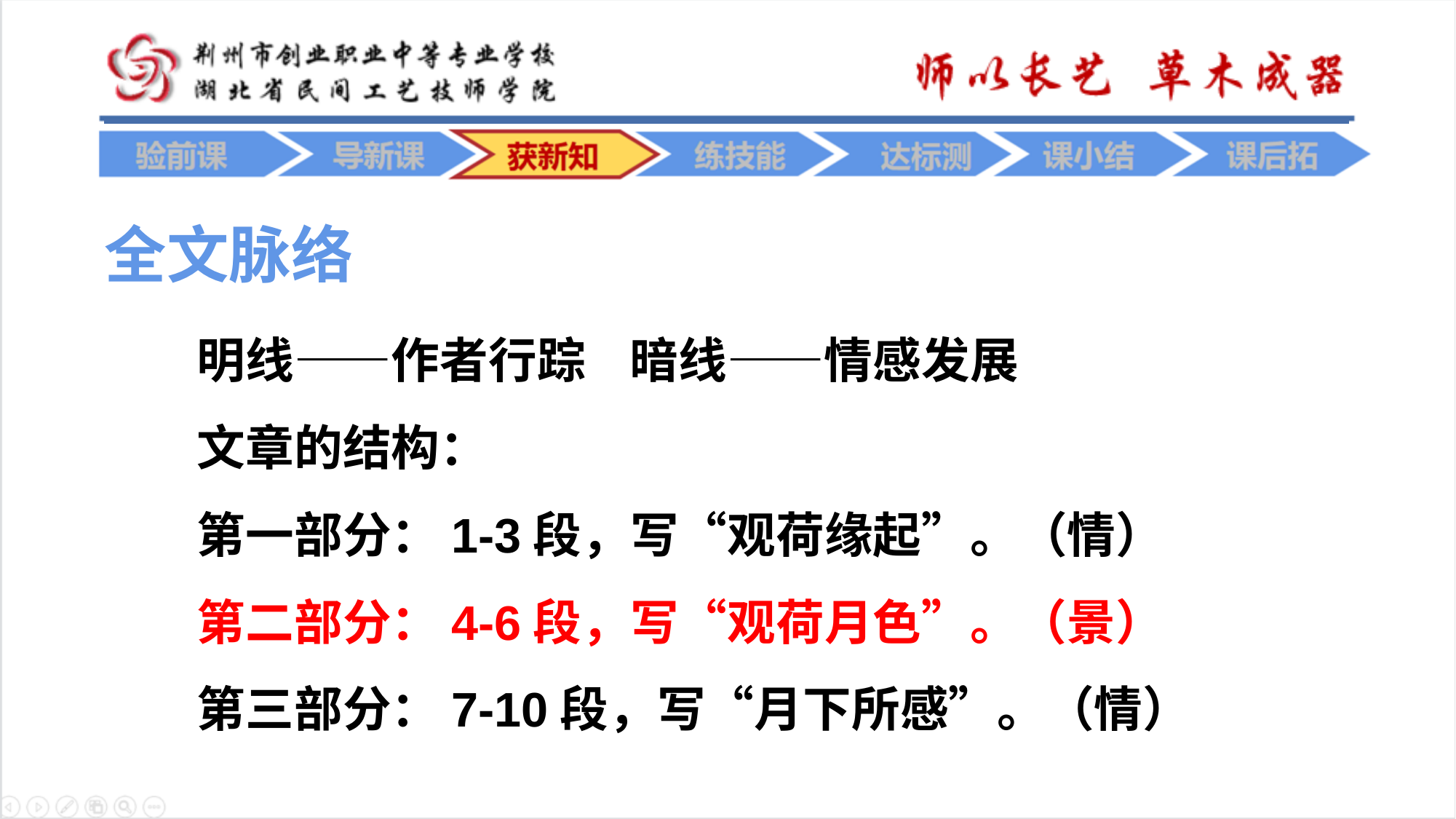

全文脉络
明线——作者行踪    暗线——情感发展
文章的结构：
第一部分：1-3段，写“观荷缘起”。（情）
第二部分：4-6段，写“观荷月色”。（景）
第三部分：7-10段，写“月下所感”。（情）